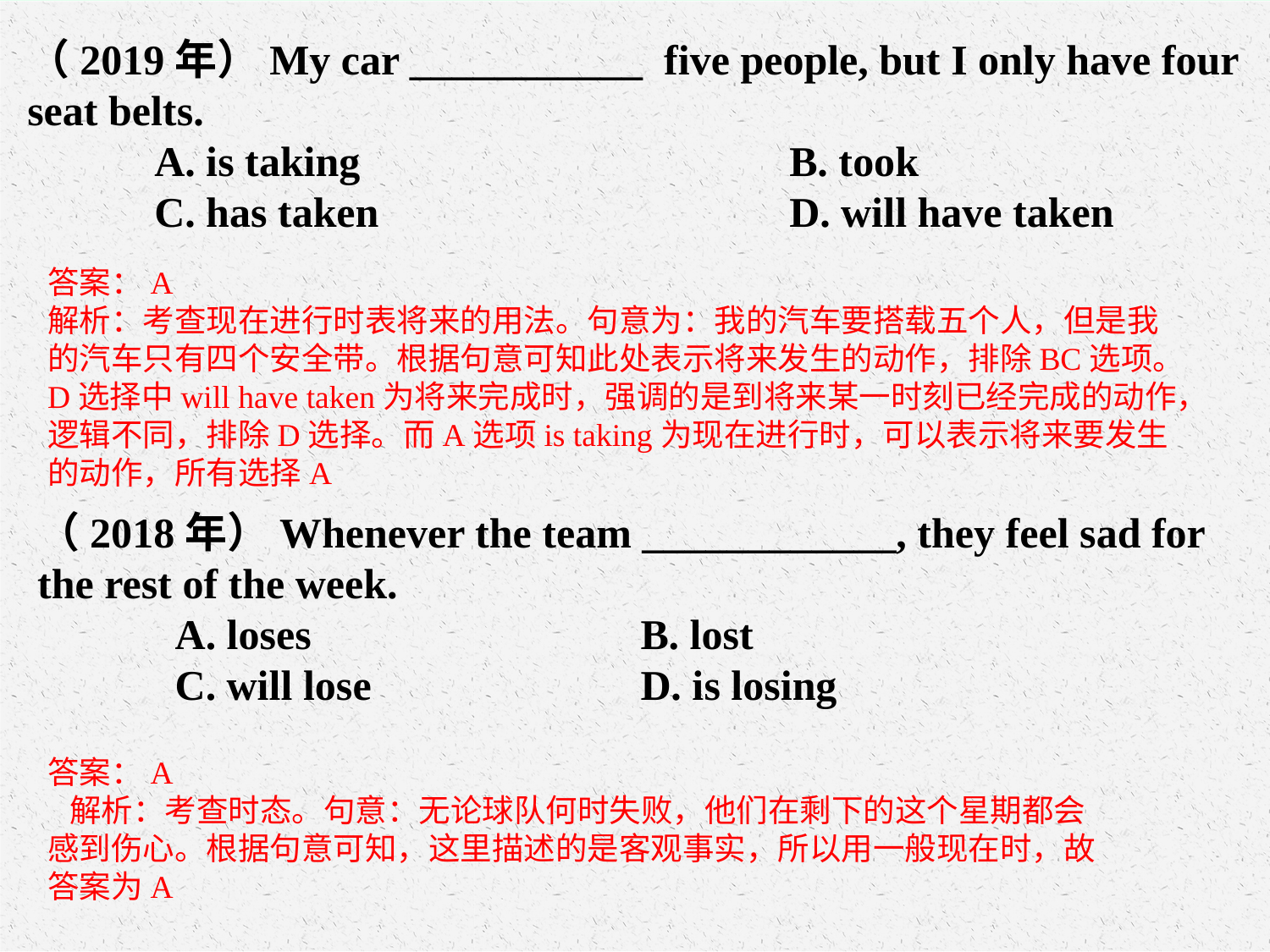

（2019年）My car ___________  five people, but I only have four seat belts.
            A. is taking    				B. took
            C. has taken    			D. will have taken
答案：A
解析：考查现在进行时表将来的用法。句意为：我的汽车要搭载五个人，但是我的汽车只有四个安全带。根据句意可知此处表示将来发生的动作，排除BC选项。D选择中will have taken为将来完成时，强调的是到将来某一时刻已经完成的动作，逻辑不同，排除D选择。而A选项is taking为现在进行时，可以表示将来要发生的动作，所有选择A
（2018年）Whenever the team ____________, they feel sad for the rest of the week.
             A. loses		         B. lost
             C. will lose    		         D. is losing
答案：A
  解析：考查时态。句意：无论球队何时失败，他们在剩下的这个星期都会感到伤心。根据句意可知，这里描述的是客观事实，所以用一般现在时，故答案为A